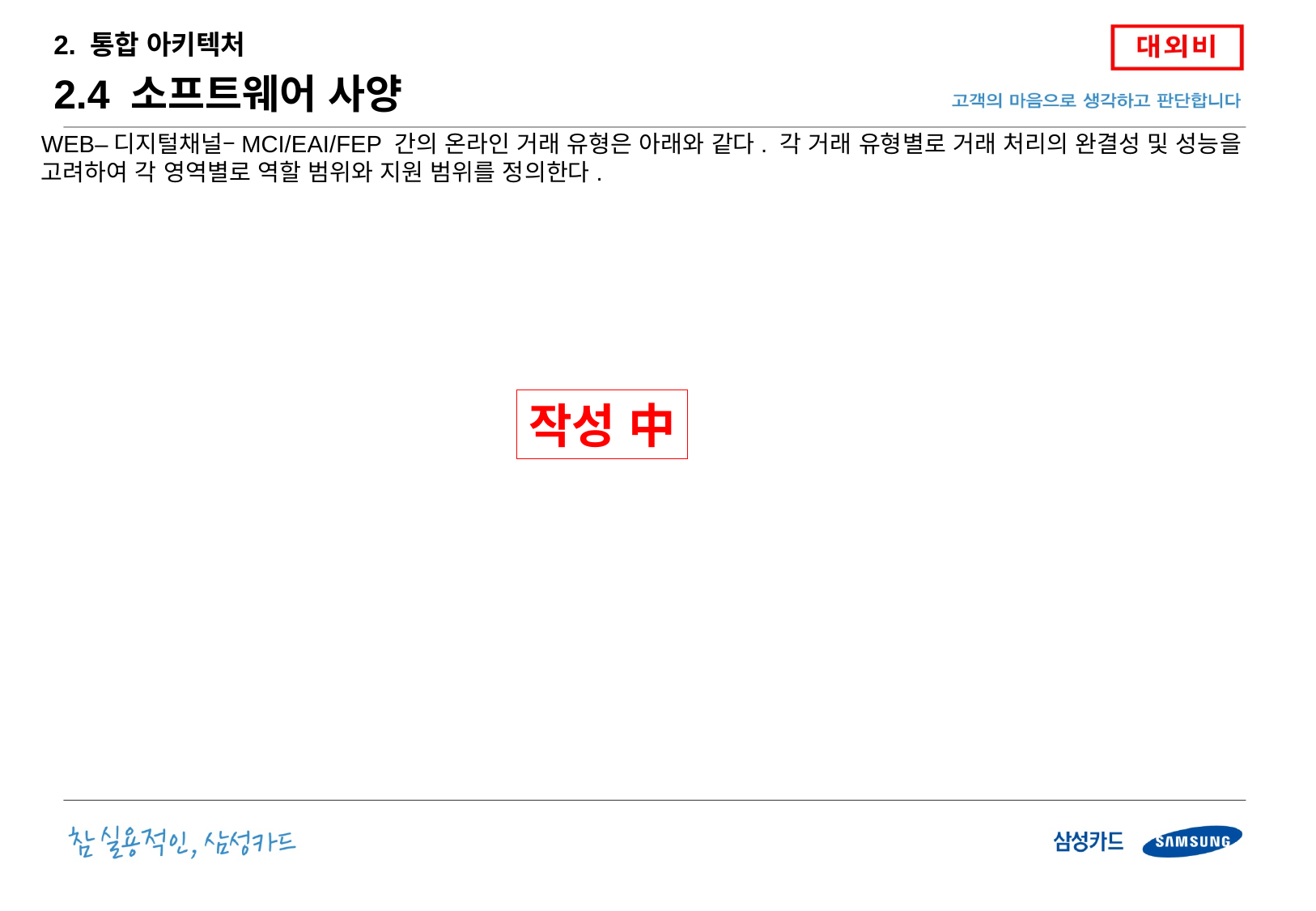

2. 통합 아키텍처
2.4 소프트웨어 사양
WEB–디지털채널–MCI/EAI/FEP 간의 온라인 거래 유형은 아래와 같다. 각 거래 유형별로 거래 처리의 완결성 및 성능을 고려하여 각 영역별로 역할 범위와 지원 범위를 정의한다.
작성 中